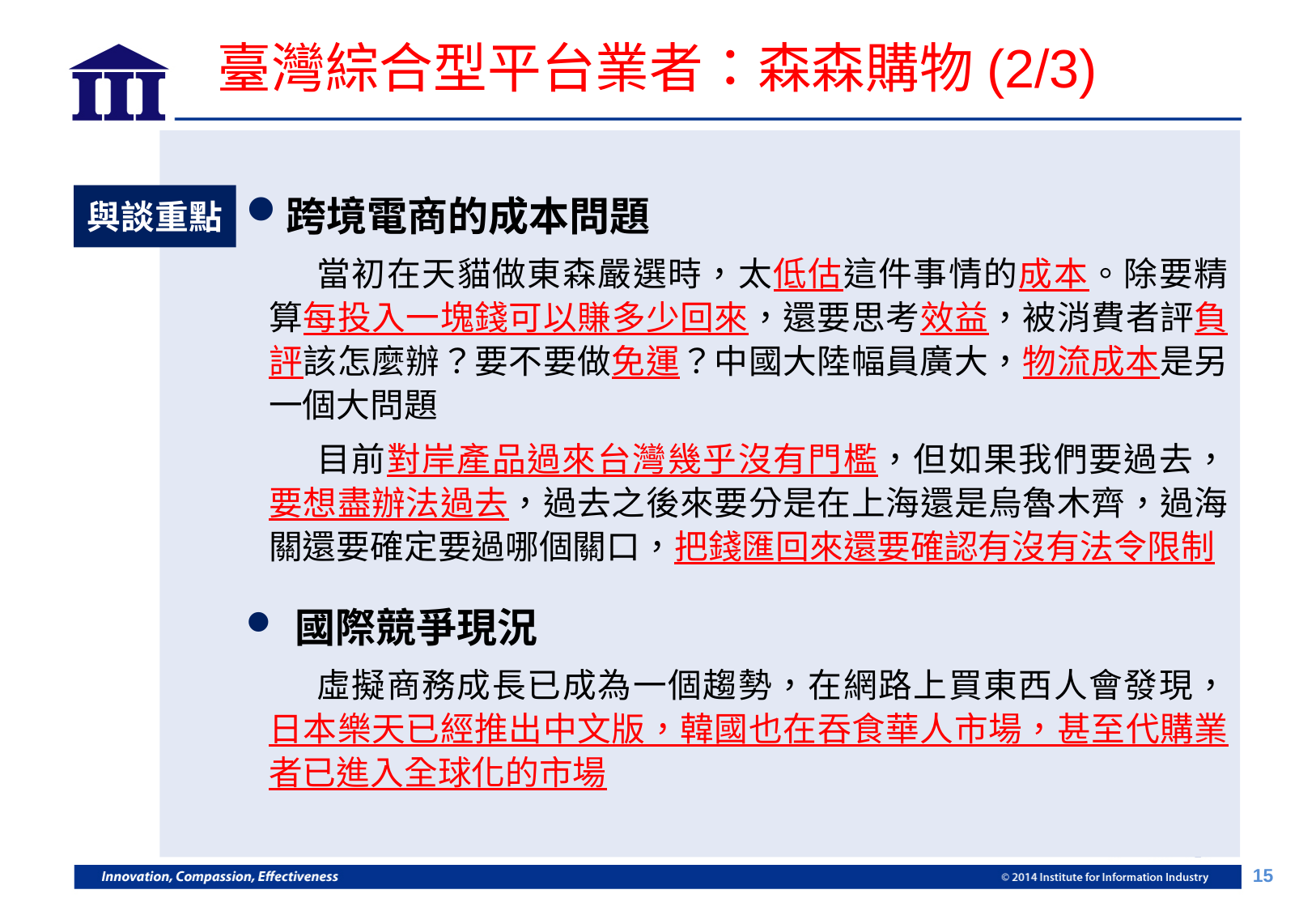

# 臺灣綜合型平台業者：森森購物(2/3)
跨境電商的成本問題
當初在天貓做東森嚴選時，太低估這件事情的成本。除要精算每投入一塊錢可以賺多少回來，還要思考效益，被消費者評負評該怎麼辦？要不要做免運？中國大陸幅員廣大，物流成本是另一個大問題
目前對岸產品過來台灣幾乎沒有門檻，但如果我們要過去，要想盡辦法過去，過去之後來要分是在上海還是烏魯木齊，過海關還要確定要過哪個關口，把錢匯回來還要確認有沒有法令限制
 國際競爭現況
虛擬商務成長已成為一個趨勢，在網路上買東西人會發現，日本樂天已經推出中文版，韓國也在吞食華人市場，甚至代購業者已進入全球化的市場
與談重點